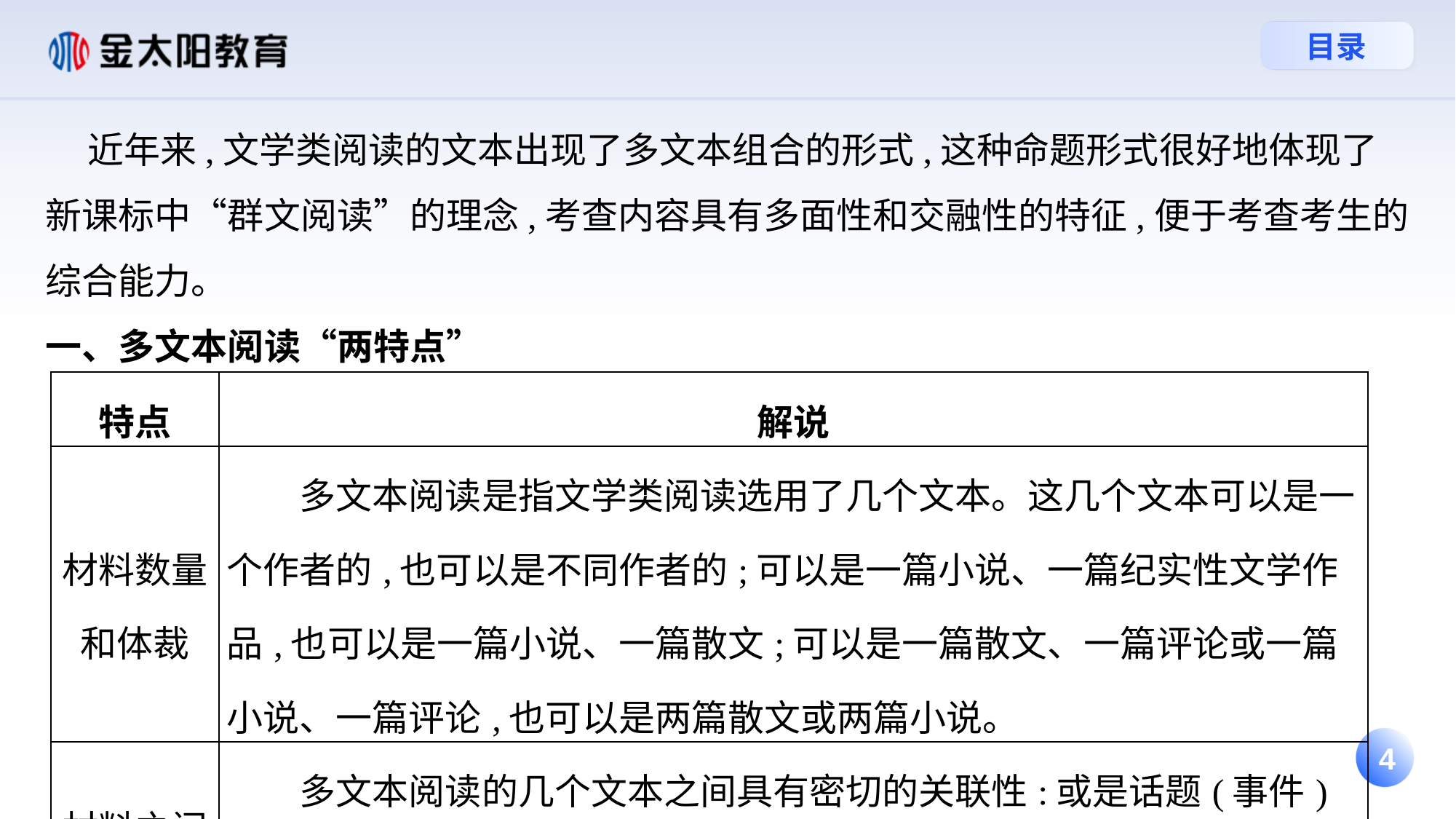

近年来,文学类阅读的文本出现了多文本组合的形式,这种命题形式很好地体现了新课标中“群文阅读”的理念,考查内容具有多面性和交融性的特征,便于考查考生的综合能力。
一、多文本阅读“两特点”
| 特点 | 解说 |
| --- | --- |
| 材料数量和体裁 | 多文本阅读是指文学类阅读选用了几个文本。这几个文本可以是一个作者的,也可以是不同作者的;可以是一篇小说、一篇纪实性文学作品,也可以是一篇小说、一篇散文;可以是一篇散文、一篇评论或一篇小说、一篇评论,也可以是两篇散文或两篇小说。 |
| 材料之间的关联性 | 多文本阅读的几个文本之间具有密切的关联性:或是话题(事件)有一致性,或是观点有延伸、相互补充、相互印证,或是主题有相似点等。 |